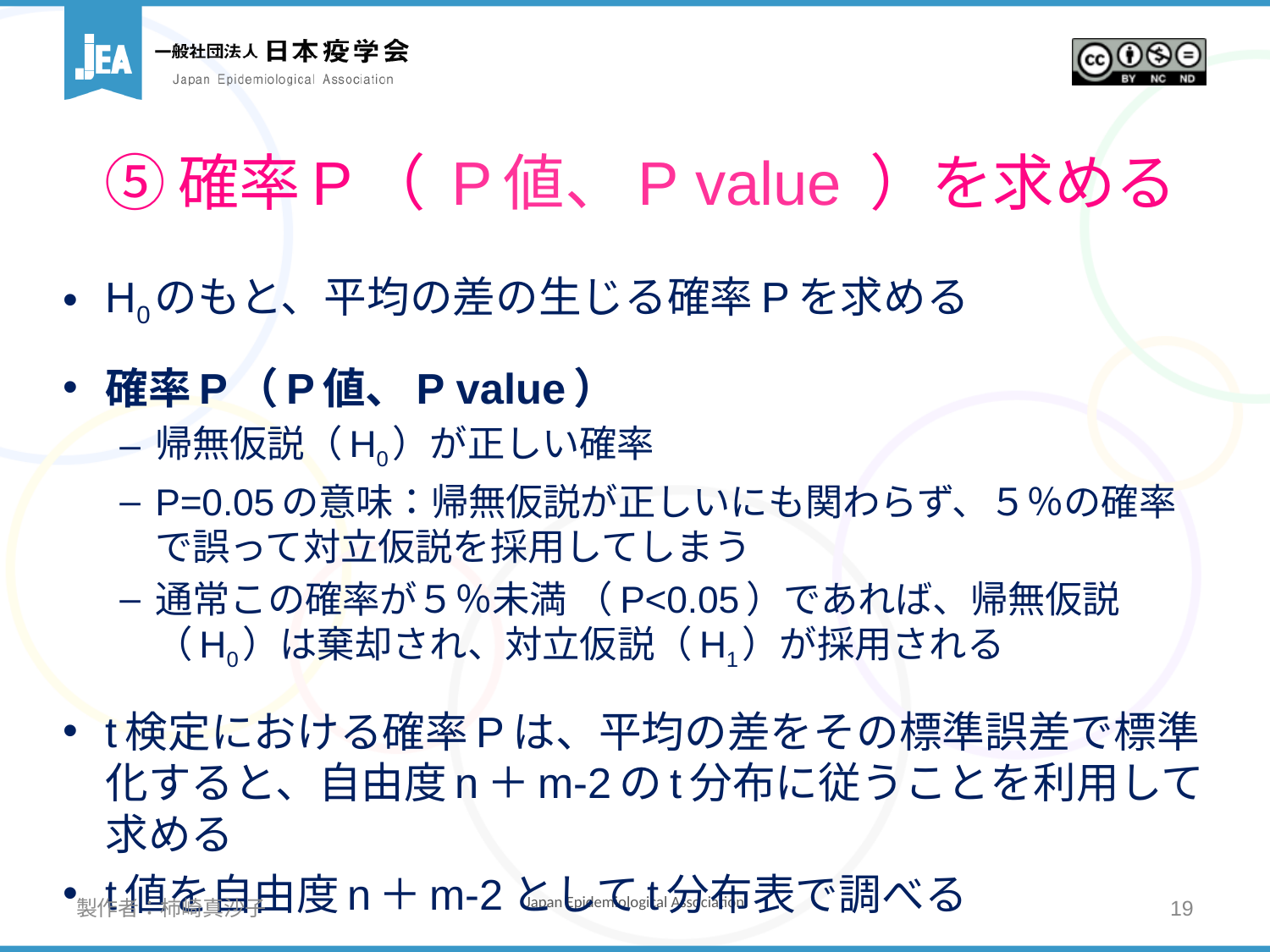

# ⑤確率P（ P値、P value ）を求める
H0のもと、平均の差の生じる確率Pを求める

確率P（P値、P value）
帰無仮説（H0）が正しい確率
P=0.05の意味：帰無仮説が正しいにも関わらず、５％の確率で誤って対立仮説を採用してしまう
通常この確率が５％未満 （P<0.05）であれば、帰無仮説（H0）は棄却され、対立仮説（H1）が採用される

t検定における確率Pは、平均の差をその標準誤差で標準化すると、自由度n＋m-2のt分布に従うことを利用して求める
t値を自由度n＋m-2としてt分布表で調べる
製作者：柿崎真沙子
19